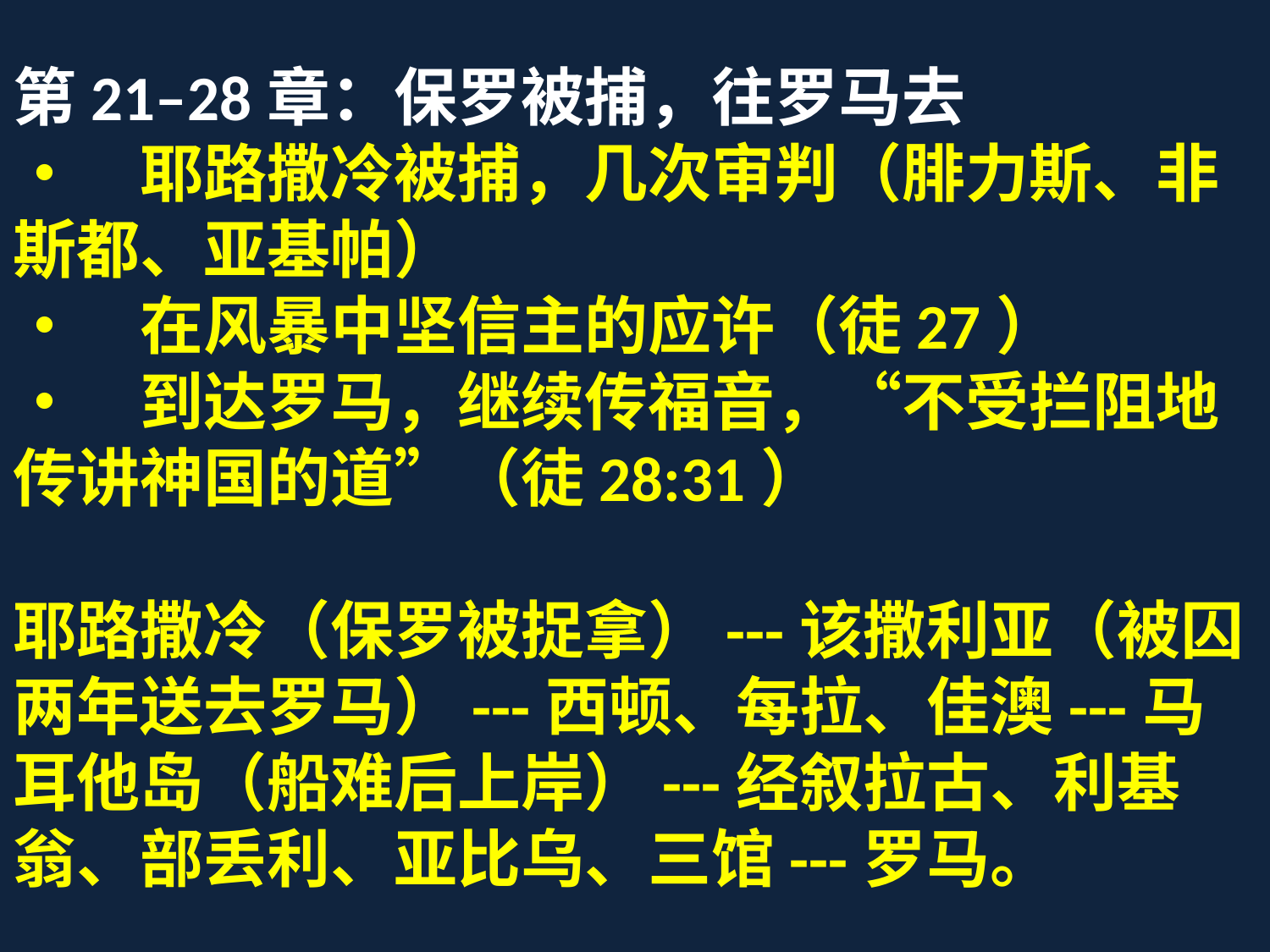

第21–28章：保罗被捕，往罗马去
•	耶路撒冷被捕，几次审判（腓力斯、非斯都、亚基帕）
•	在风暴中坚信主的应许（徒27）
•	到达罗马，继续传福音，“不受拦阻地传讲神国的道”（徒28:31）

耶路撒冷（保罗被捉拿）---该撒利亚（被囚两年送去罗马）---西顿、每拉、佳澳---马耳他岛（船难后上岸）---经叙拉古、利基翁、部丢利、亚比乌、三馆---罗马。